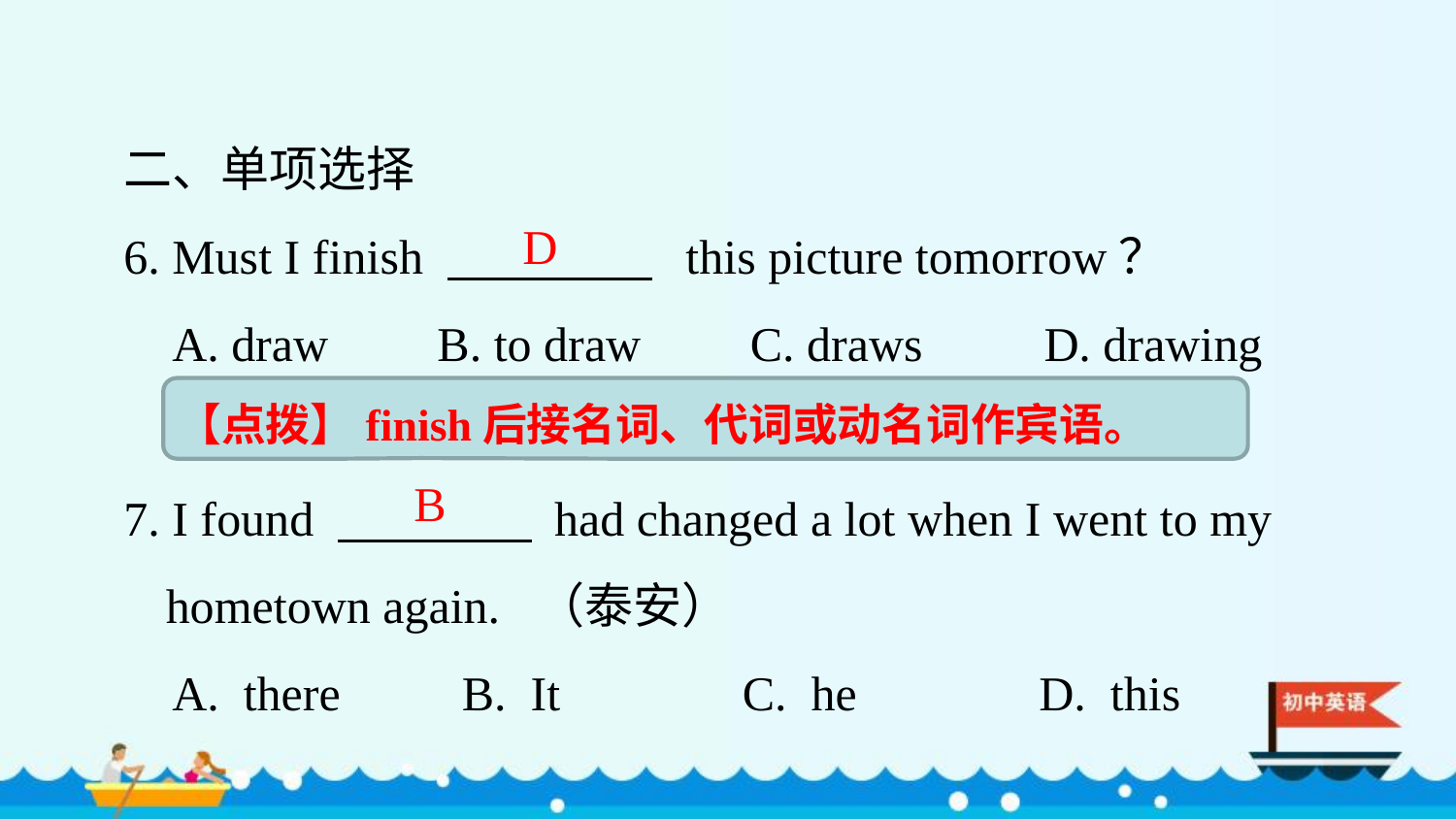

二、单项选择
6. Must I finish 　　　　   this picture tomorrow？
    A. draw         B. to draw         C. draws          D. drawing

7. I found 　　　　 had changed a lot when I went to my  hometown again.  （泰安）
    A.  there          B.  It               C.  he               D.  this
D

【点拨】finish后接名词、代词或动名词作宾语。
B